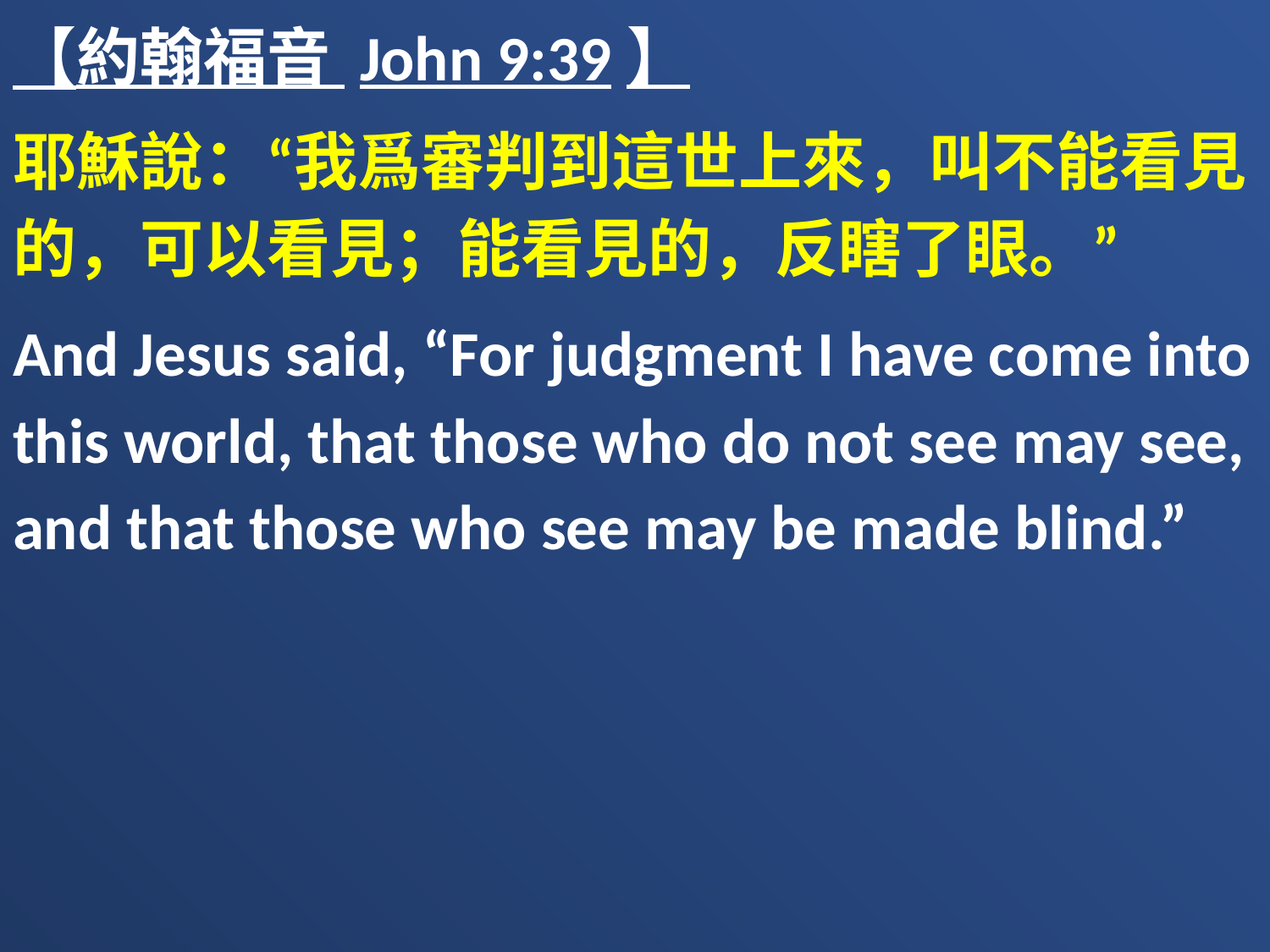

【約翰福音 John 9:39】
耶穌說：“我爲審判到這世上來，叫不能看見的，可以看見；能看見的，反瞎了眼。”
And Jesus said, “For judgment I have come into this world, that those who do not see may see, and that those who see may be made blind.”